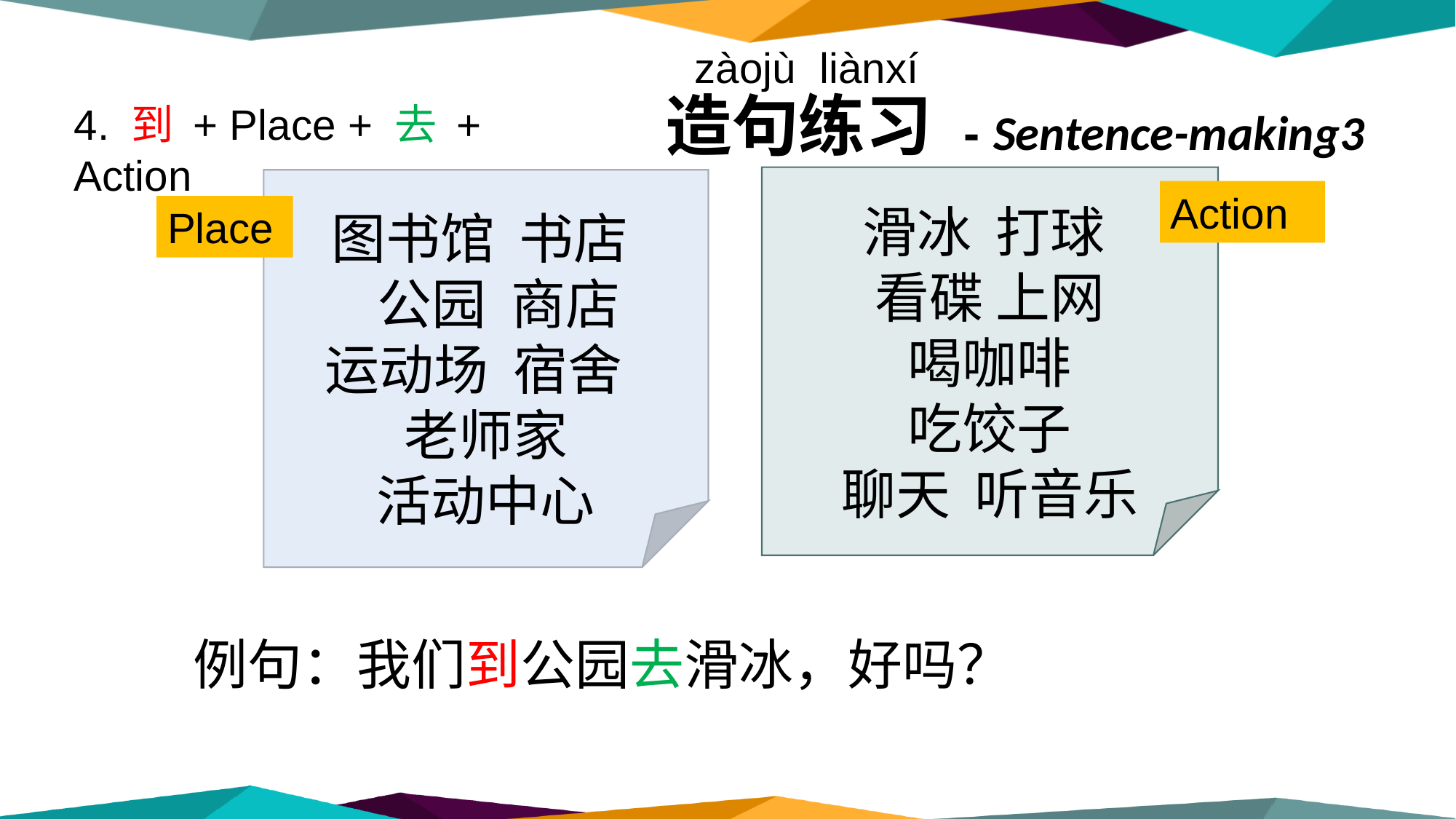

zàojù  liànxí
造句练习 - Sentence-making3
4. 到 + Place + 去 + Action

滑冰  打球
看碟 上网
喝咖啡
吃饺子
聊天  听音乐

图书馆  书店
 公园  商店
运动场  宿舍
老师家
活动中心
Action
Place
例句：我们到公园去滑冰，好吗？